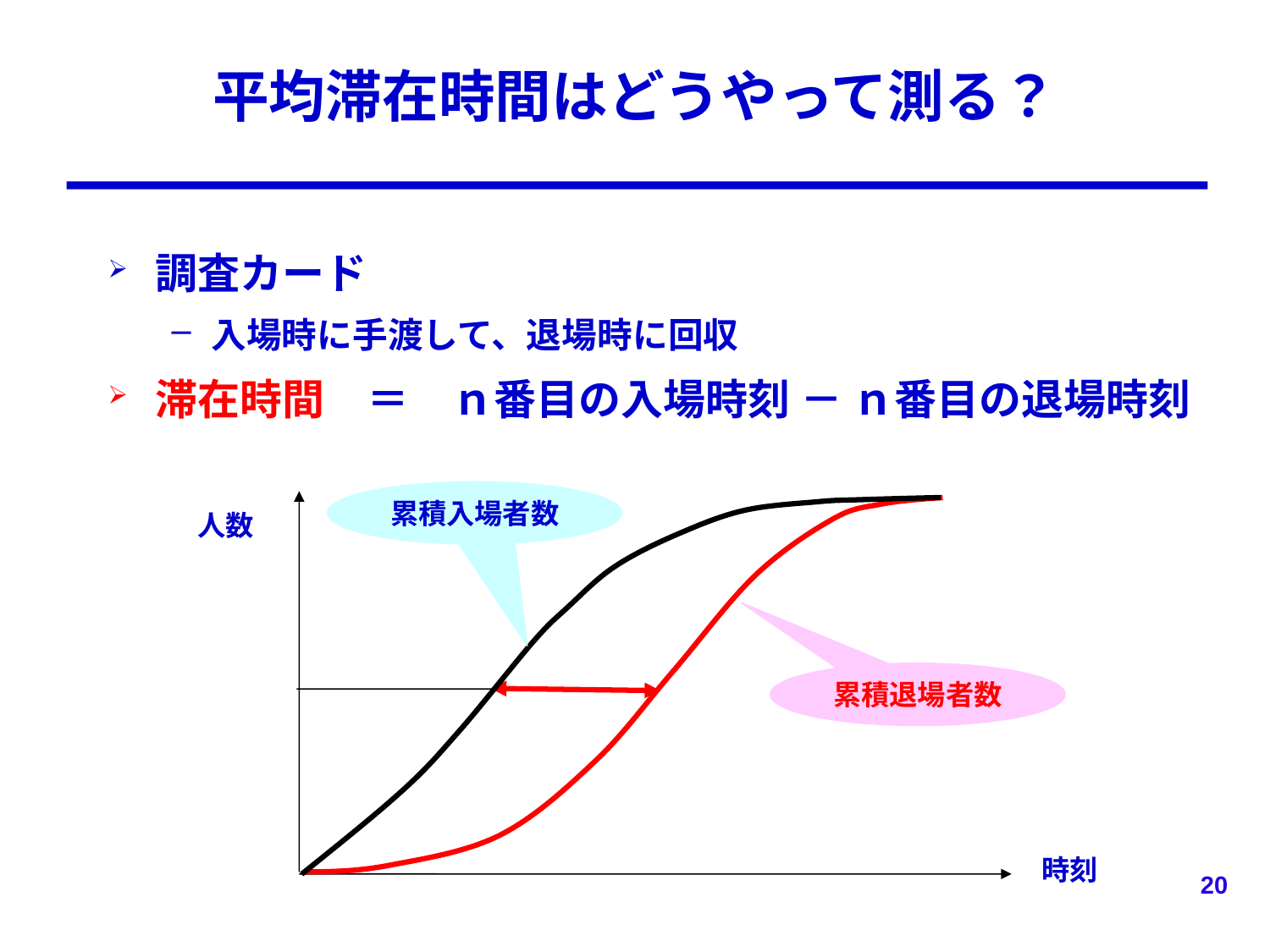

# 平均滞在時間はどうやって測る？
調査カード
入場時に手渡して、退場時に回収
滞在時間　＝　ｎ番目の入場時刻 － ｎ番目の退場時刻
累積入場者数

人数
累積退場者数

時刻
20